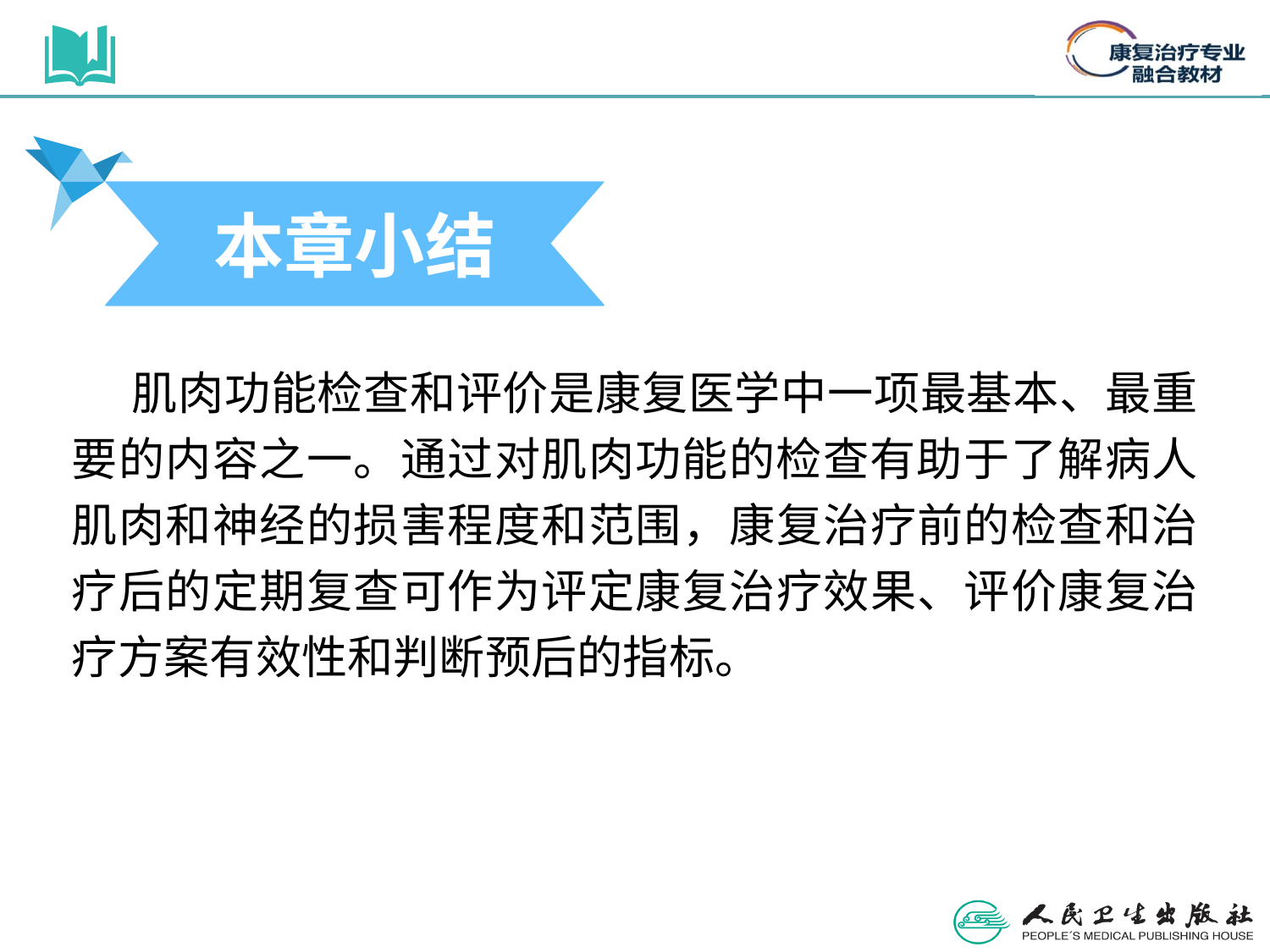

肌肉功能检查和评价是康复医学中一项最基本、最重要的内容之一。通过对肌肉功能的检查有助于了解病人肌肉和神经的损害程度和范围，康复治疗前的检查和治疗后的定期复查可作为评定康复治疗效果、评价康复治疗方案有效性和判断预后的指标。